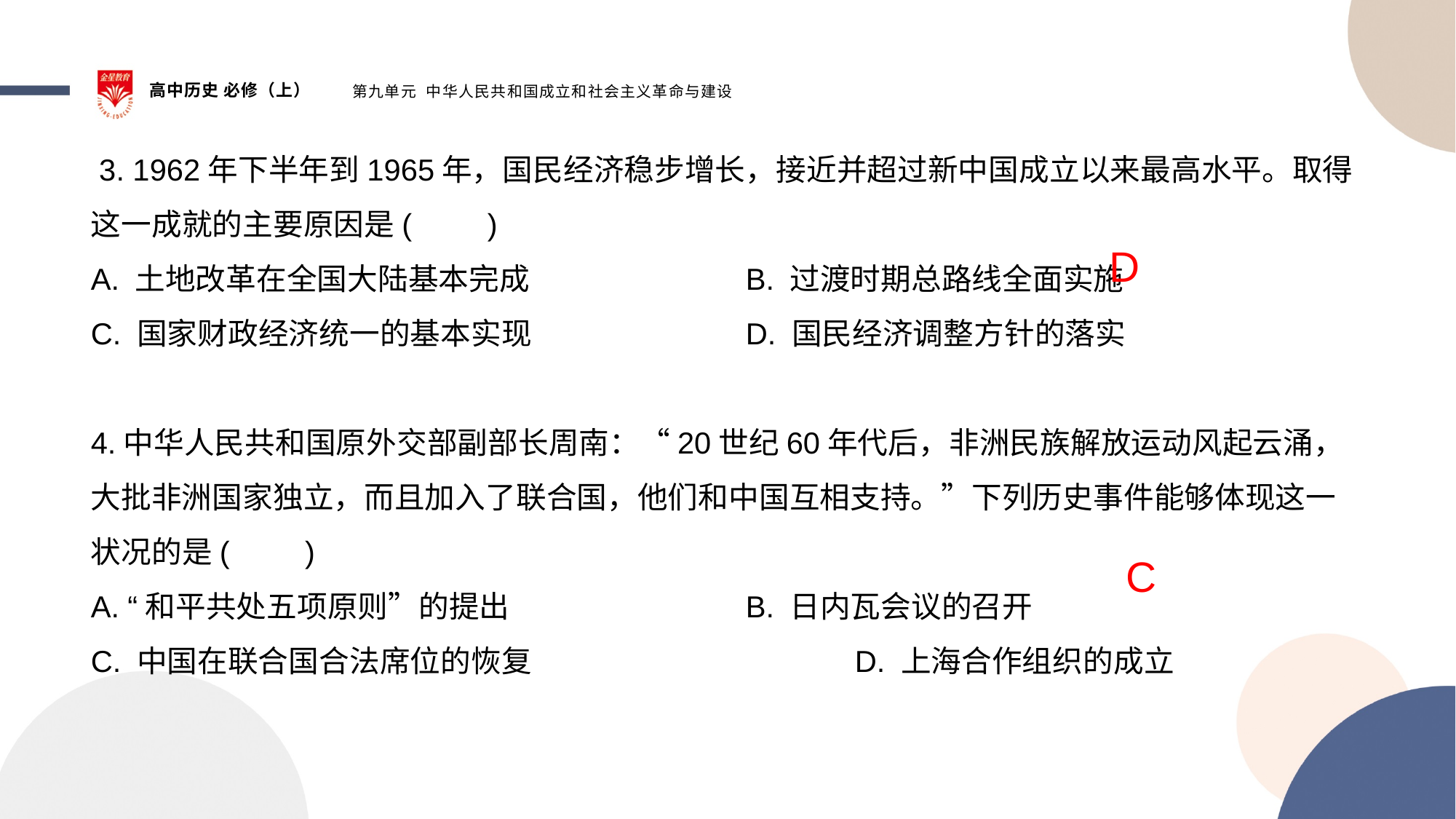

高中历史 必修（上）

第九单元  中华人民共和国成立和社会主义革命与建设
 3. 1962年下半年到1965年，国民经济稳步增长，接近并超过新中国成立以来最高水平。取得这一成就的主要原因是(　　)
A. 土地改革在全国大陆基本完成		B. 过渡时期总路线全面实施
C. 国家财政经济统一的基本实现		D. 国民经济调整方针的落实

4.中华人民共和国原外交部副部长周南：“20世纪60年代后，非洲民族解放运动风起云涌，大批非洲国家独立，而且加入了联合国，他们和中国互相支持。”下列历史事件能够体现这一状况的是(　　)
A. “和平共处五项原则”的提出			B. 日内瓦会议的召开
C. 中国在联合国合法席位的恢复			D. 上海合作组织的成立

D
C